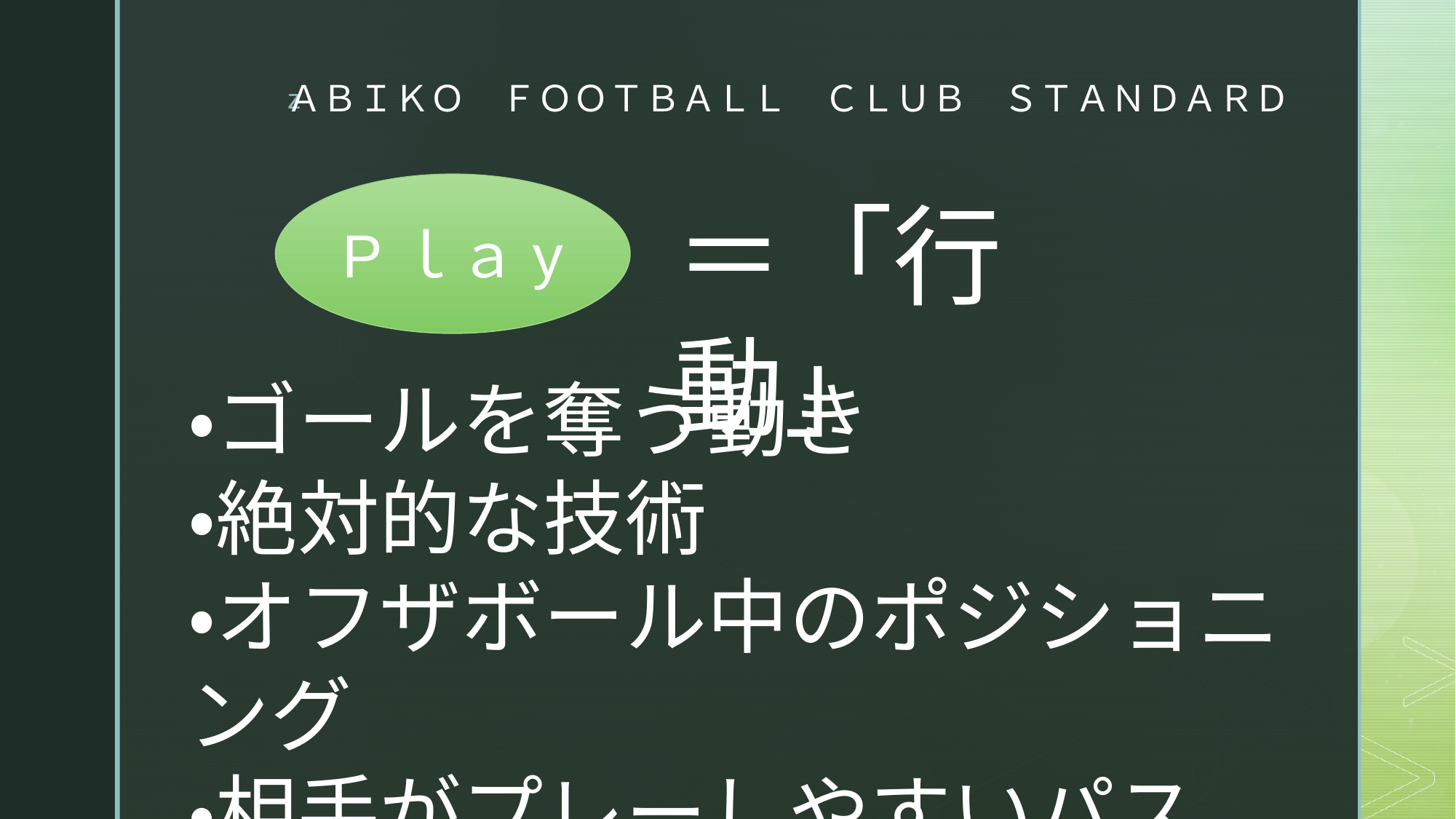

# ＡＢＩＫＯ　ＦＯＯＴＢＡＬＬ　ＣＬＵＢ　ＳＴＡＮＤＡＲＤ
Pｌａy
＝「行動」
・ゴールを奪う動き
・絶対的な技術
・オフザボール中のポジショニング
・相手がプレーしやすいパス